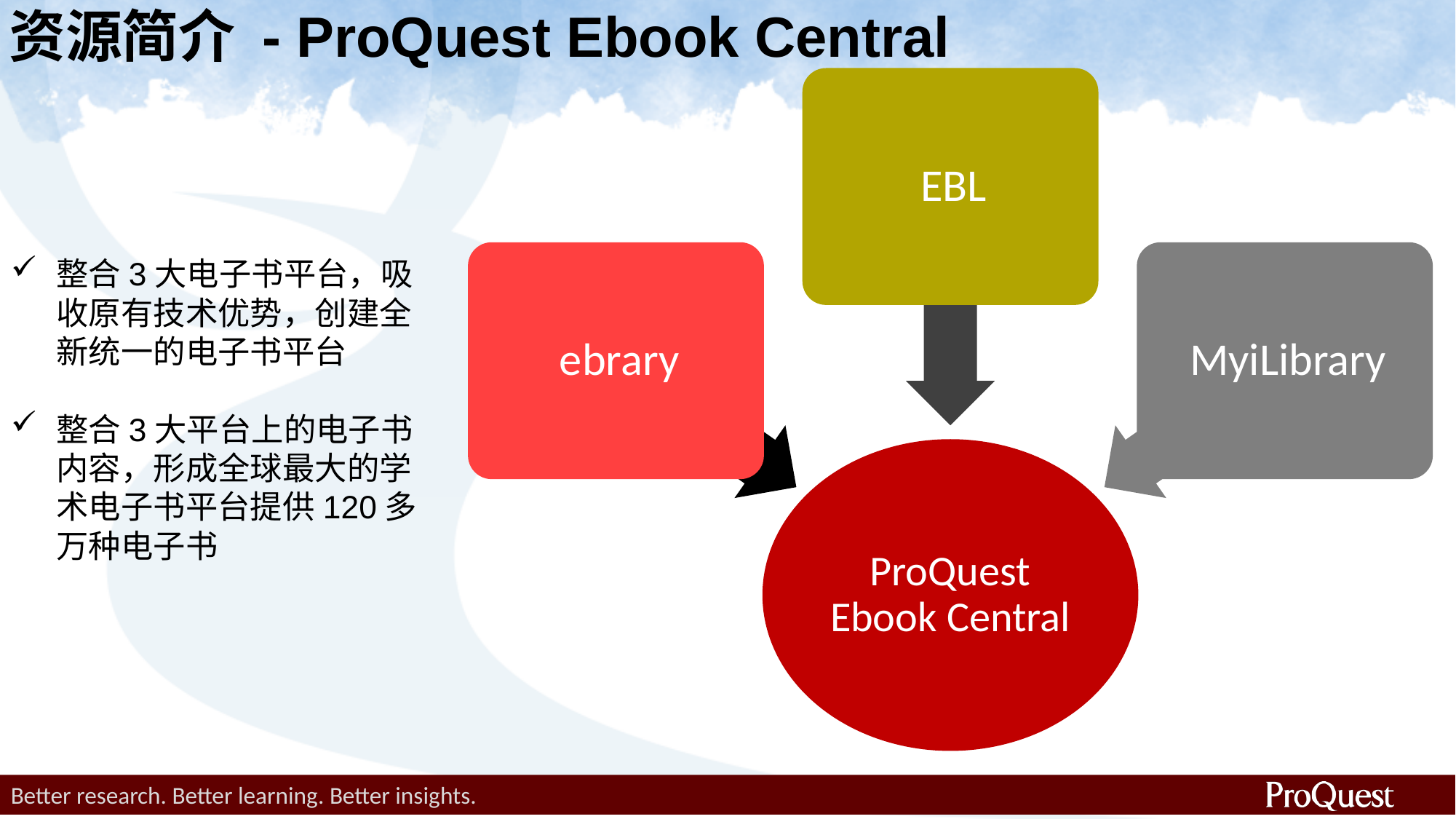

# 资源简介 - ProQuest Ebook Central
ProQuest Ebook Central
ebrary
EBL
MyiLibrary
整合3大电子书平台，吸收原有技术优势，创建全新统一的电子书平台

整合3大平台上的电子书内容，形成全球最大的学术电子书平台提供120多万种电子书